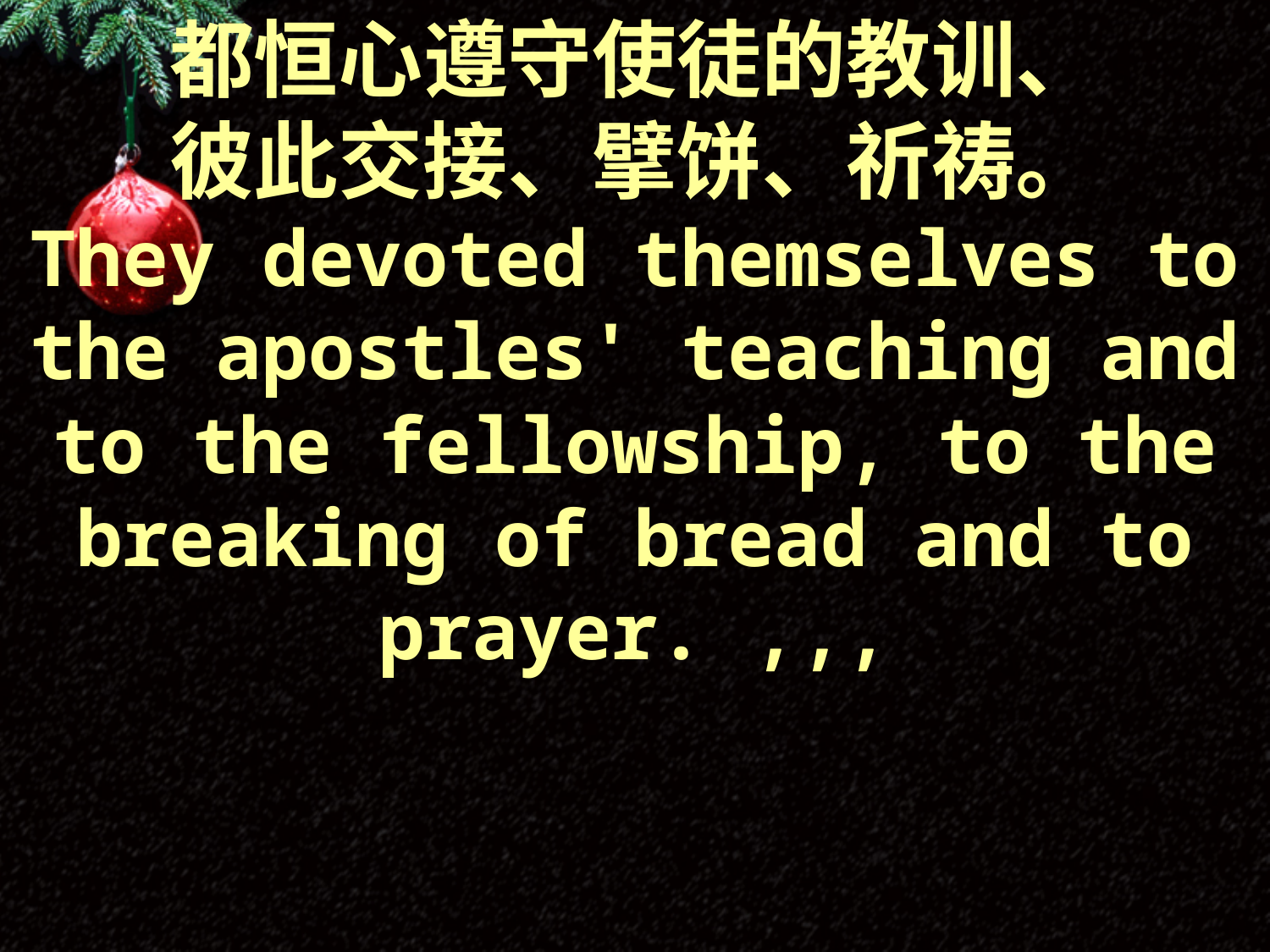

都恒心遵守使徒的教训、
彼此交接、擘饼、祈祷。
They devoted themselves to the apostles' teaching and to the fellowship, to the breaking of bread and to prayer. ,,,